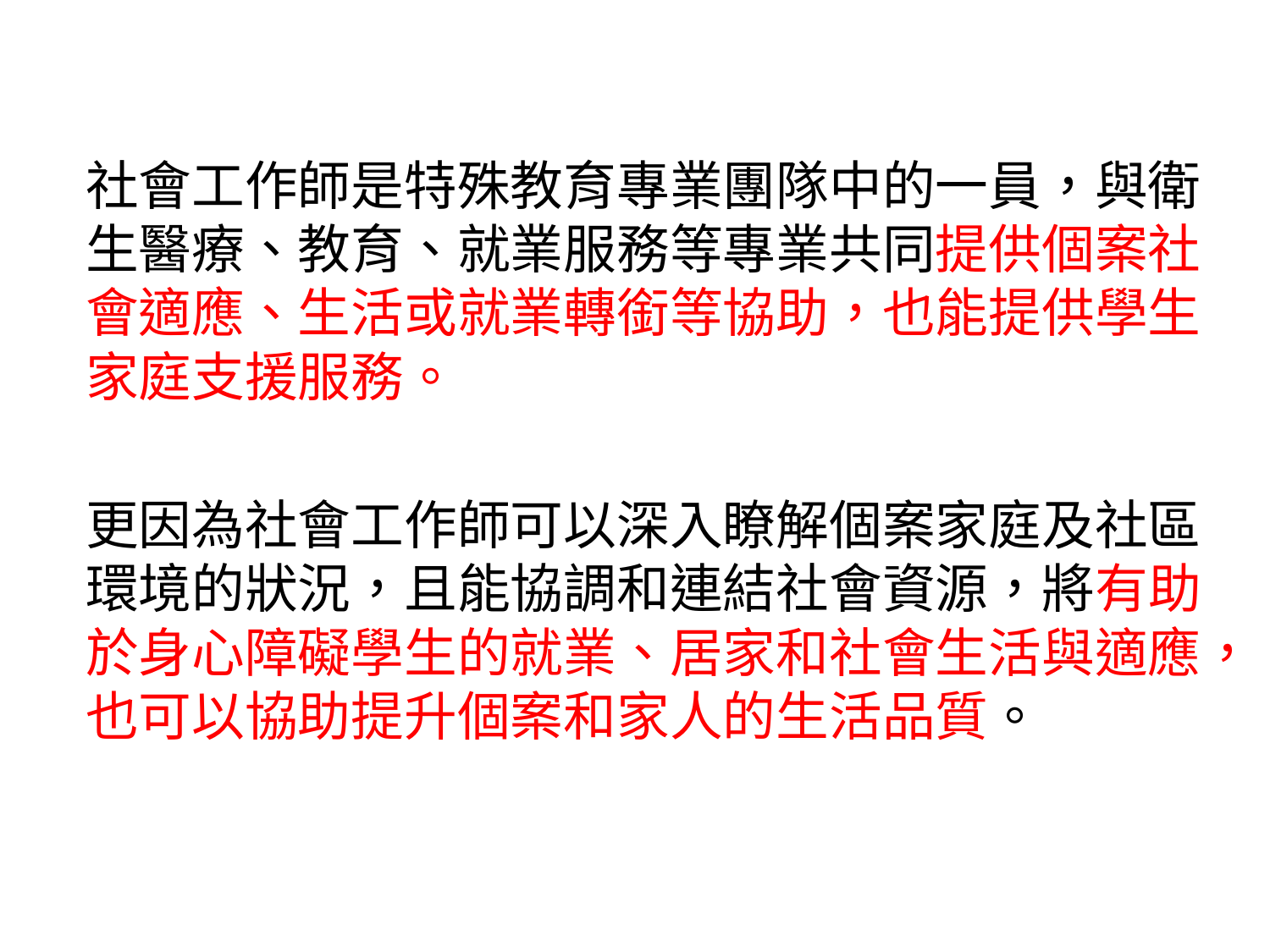

社會工作師是特殊教育專業團隊中的一員，與衛生醫療、教育、就業服務等專業共同提供個案社會適應、生活或就業轉銜等協助，也能提供學生家庭支援服務。

更因為社會工作師可以深入瞭解個案家庭及社區環境的狀況，且能協調和連結社會資源，將有助於身心障礙學生的就業、居家和社會生活與適應，也可以協助提升個案和家人的生活品質。